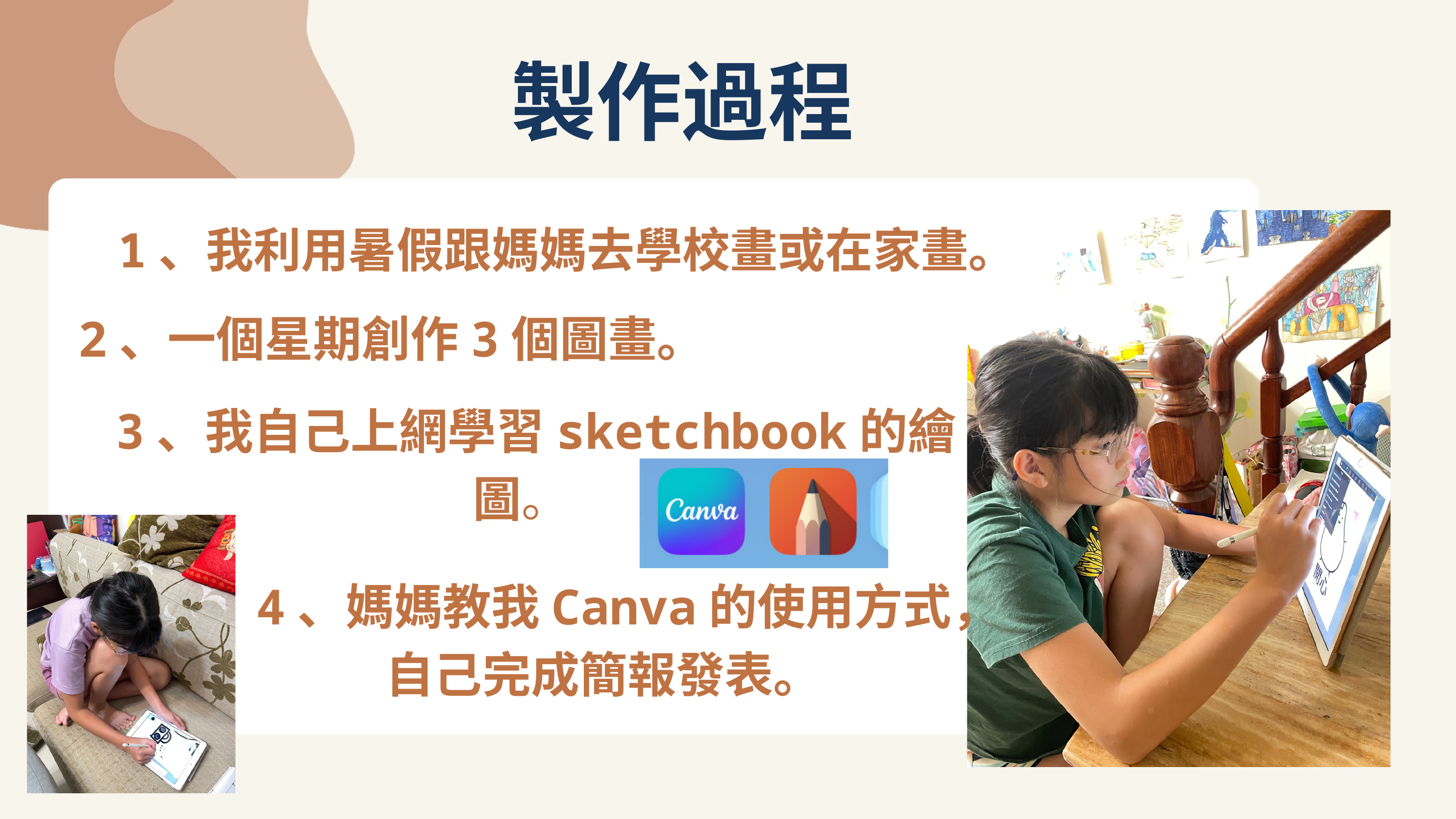

製作過程

1、我利用暑假跟媽媽去學校畫或在家畫。

2、一個星期創作3個圖畫。
 3、我自己上網學習sketchbook的繪圖。

4、媽媽教我Canva的使用方式，
自己完成簡報發表。